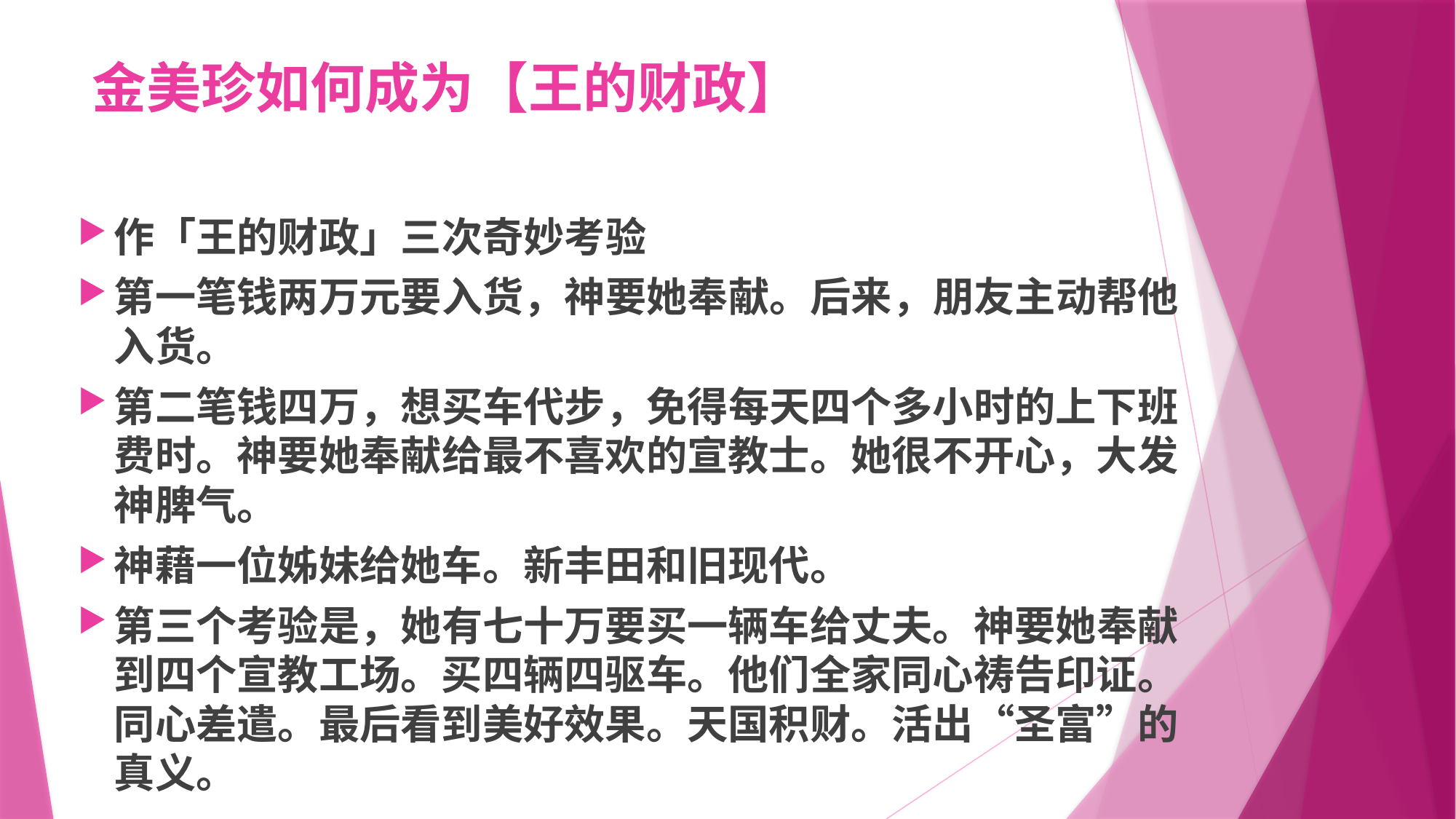

# 金美珍如何成为【王的财政】
作「王的财政」三次奇妙考验
第一笔钱两万元要入货，神要她奉献。后来，朋友主动帮他入货。
第二笔钱四万，想买车代步，免得每天四个多小时的上下班费时。神要她奉献给最不喜欢的宣教士。她很不开心，大发神脾气。
神藉一位姊妹给她车。新丰田和旧现代。
第三个考验是，她有七十万要买一辆车给丈夫。神要她奉献到四个宣教工场。买四辆四驱车。他们全家同心祷告印证。同心差遣。最后看到美好效果。天国积财。活出“圣富”的真义。